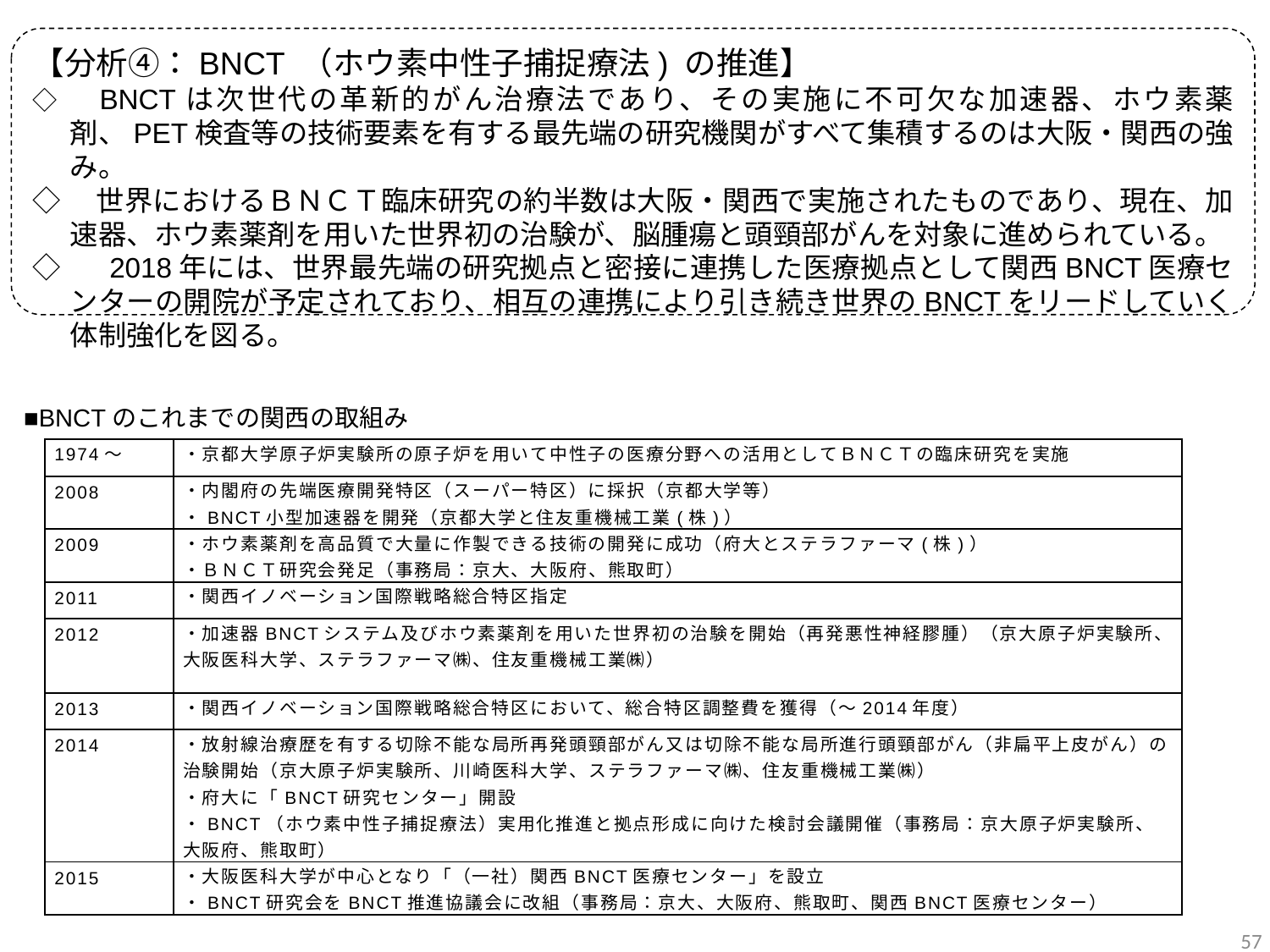

【分析④：BNCT （ホウ素中性子捕捉療法) の推進】
◇　BNCTは次世代の革新的がん治療法であり、その実施に不可欠な加速器、ホウ素薬剤、PET検査等の技術要素を有する最先端の研究機関がすべて集積するのは大阪・関西の強み。
◇　世界におけるＢＮＣＴ臨床研究の約半数は大阪・関西で実施されたものであり、現在、加速器、ホウ素薬剤を用いた世界初の治験が、脳腫瘍と頭頸部がんを対象に進められている。
◇　 2018年には、世界最先端の研究拠点と密接に連携した医療拠点として関西BNCT医療センターの開院が予定されており、相互の連携により引き続き世界のBNCTをリードしていく体制強化を図る。

■BNCTのこれまでの関西の取組み
| 1974～ | ・京都大学原子炉実験所の原子炉を用いて中性子の医療分野への活用としてＢＮＣＴの臨床研究を実施 |
| --- | --- |
| 2008 | ・内閣府の先端医療開発特区（スーパー特区）に採択（京都大学等） ・BNCT小型加速器を開発（京都大学と住友重機械工業(株)） |
| 2009 | ・ホウ素薬剤を高品質で大量に作製できる技術の開発に成功（府大とステラファーマ(株)） ・ＢＮＣＴ研究会発足（事務局：京大、大阪府、熊取町） |
| 2011 | ・関西イノベーション国際戦略総合特区指定 |
| 2012 | ・加速器BNCTシステム及びホウ素薬剤を用いた世界初の治験を開始（再発悪性神経膠腫）（京大原子炉実験所、大阪医科大学、ステラファーマ㈱、住友重機械工業㈱） |
| 2013 | ・関西イノベーション国際戦略総合特区において、総合特区調整費を獲得（～2014年度） |
| 2014 | ・放射線治療歴を有する切除不能な局所再発頭頸部がん又は切除不能な局所進行頭頸部がん（非扁平上皮がん）の治験開始（京大原子炉実験所、川崎医科大学、ステラファーマ㈱、住友重機械工業㈱） ・府大に「BNCT研究センター」開設 ・BNCT（ホウ素中性子捕捉療法）実用化推進と拠点形成に向けた検討会議開催（事務局：京大原子炉実験所、大阪府、熊取町） |
| 2015 | ・大阪医科大学が中心となり「（一社）関西BNCT医療センター」を設立 ・BNCT研究会をBNCT推進協議会に改組（事務局：京大、大阪府、熊取町、関西BNCT医療センター） |
57